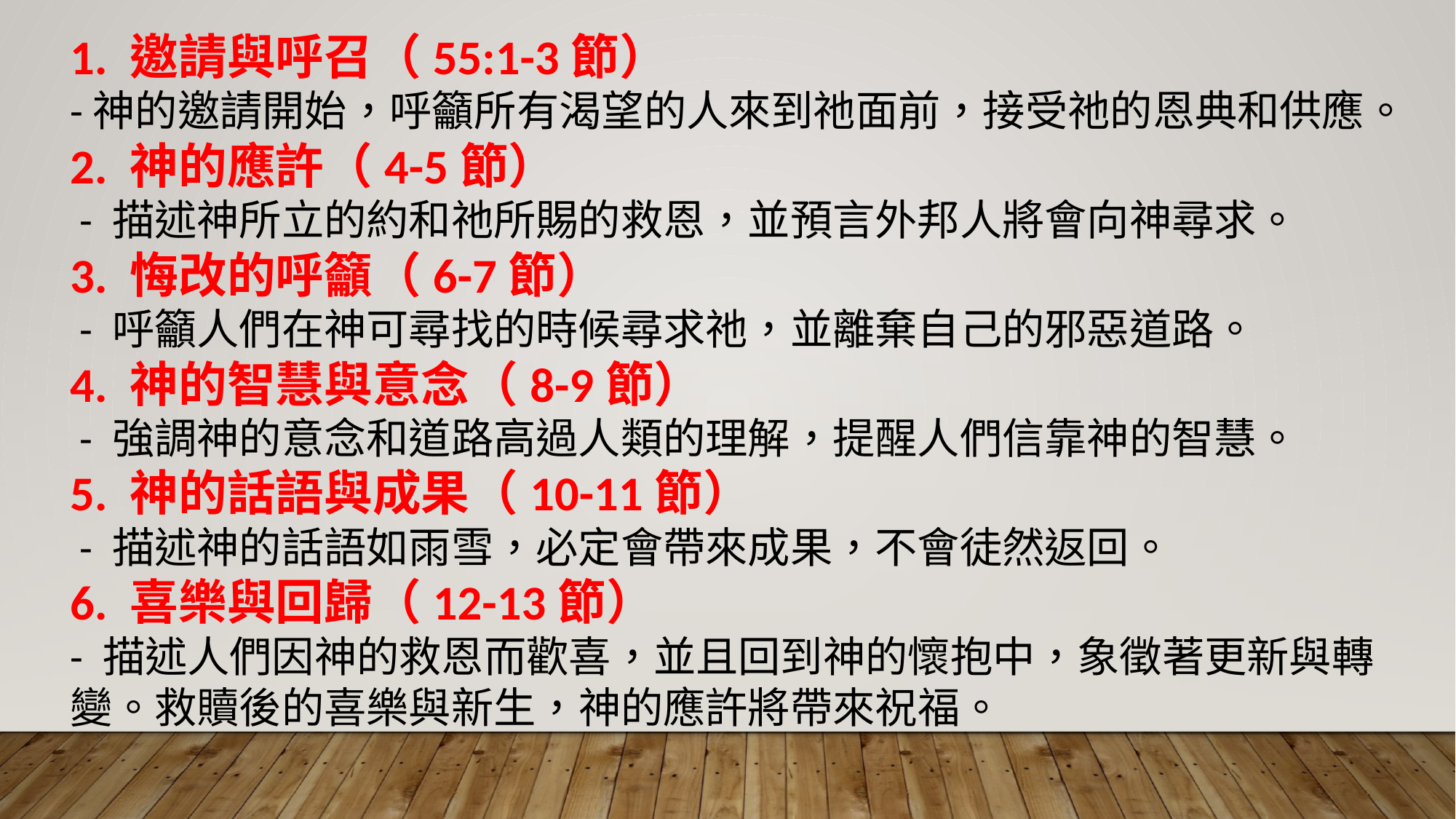

1. 邀請與呼召（55:1-3節）
-神的邀請開始，呼籲所有渴望的人來到祂面前，接受祂的恩典和供應。
2. 神的應許（4-5節）
 - 描述神所立的約和祂所賜的救恩，並預言外邦人將會向神尋求。
3. 悔改的呼籲（6-7節）
 - 呼籲人們在神可尋找的時候尋求祂，並離棄自己的邪惡道路。
4. 神的智慧與意念（8-9節）
 - 強調神的意念和道路高過人類的理解，提醒人們信靠神的智慧。
5. 神的話語與成果（10-11節）
 - 描述神的話語如雨雪，必定會帶來成果，不會徒然返回。
6. 喜樂與回歸（12-13節）
- 描述人們因神的救恩而歡喜，並且回到神的懷抱中，象徵著更新與轉變。救贖後的喜樂與新生，神的應許將帶來祝福。